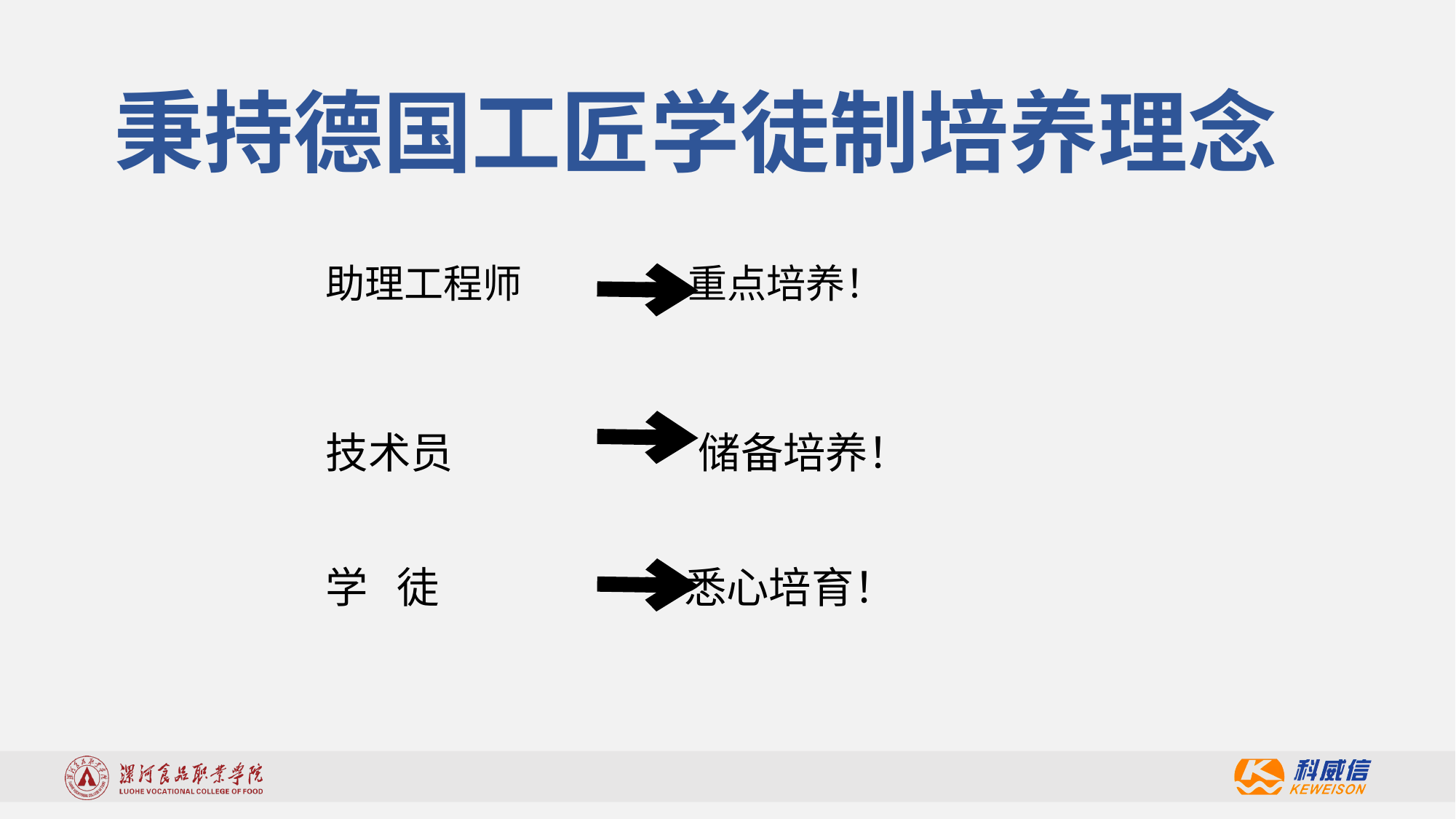

秉持德国工匠学徒制培养理念
助理工程师                   重点培养！

技术员                          储备培养！

学   徒                          悉心培育！